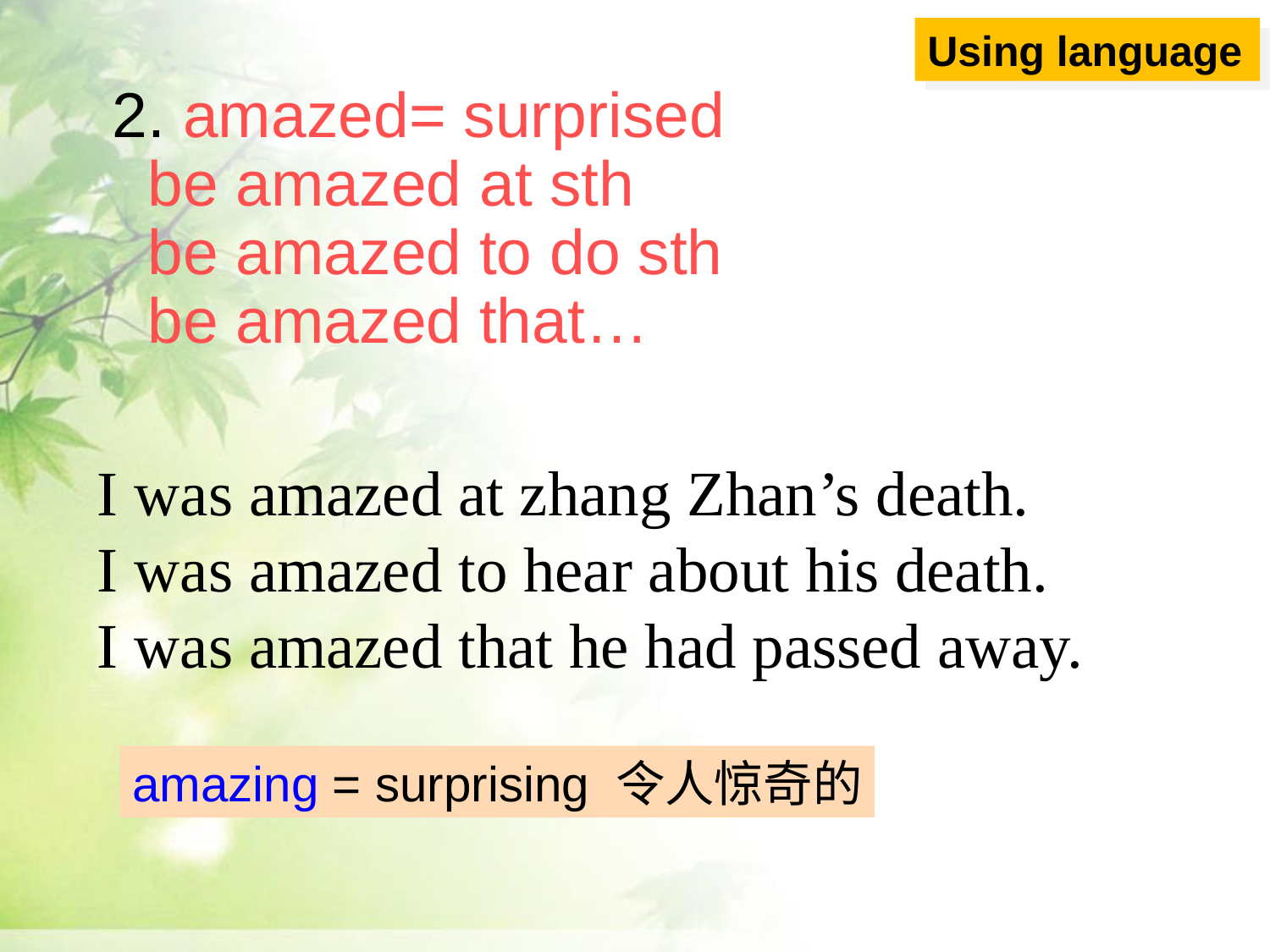

Using language
2. amazed= surprised
  be amazed at sth
  be amazed to do sth
  be amazed that…
I was amazed at zhang Zhan’s death.
I was amazed to hear about his death.
I was amazed that he had passed away.

amazing = surprising 令人惊奇的